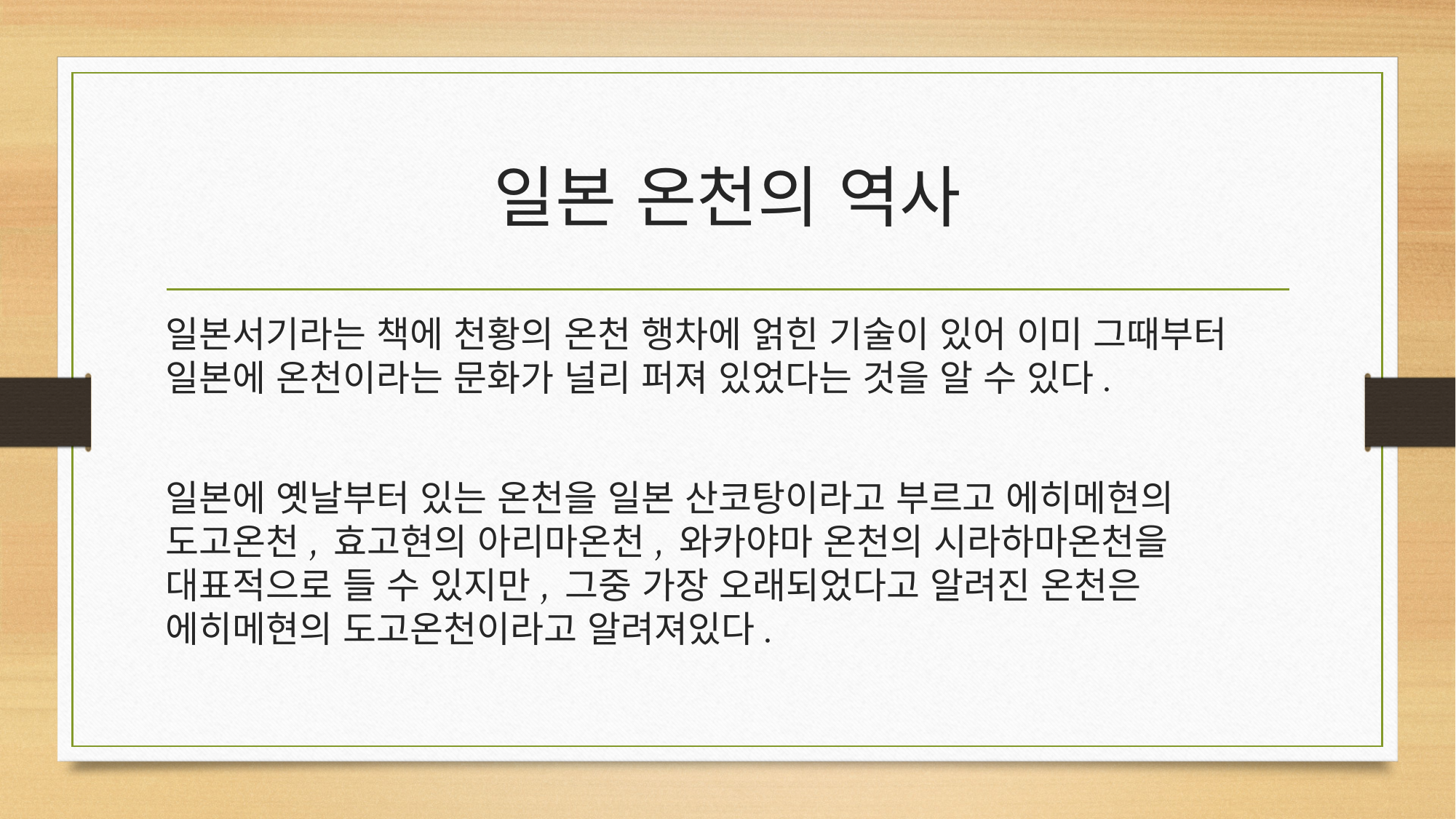

# 일본 온천의 역사
일본서기라는 책에 천황의 온천 행차에 얽힌 기술이 있어 이미 그때부터 일본에 온천이라는 문화가 널리 퍼져 있었다는 것을 알 수 있다.

일본에 옛날부터 있는 온천을 일본 산코탕이라고 부르고 에히메현의 도고온천, 효고현의 아리마온천, 와카야마 온천의 시라하마온천을 대표적으로 들 수 있지만, 그중 가장 오래되었다고 알려진 온천은 에히메현의 도고온천이라고 알려져있다.